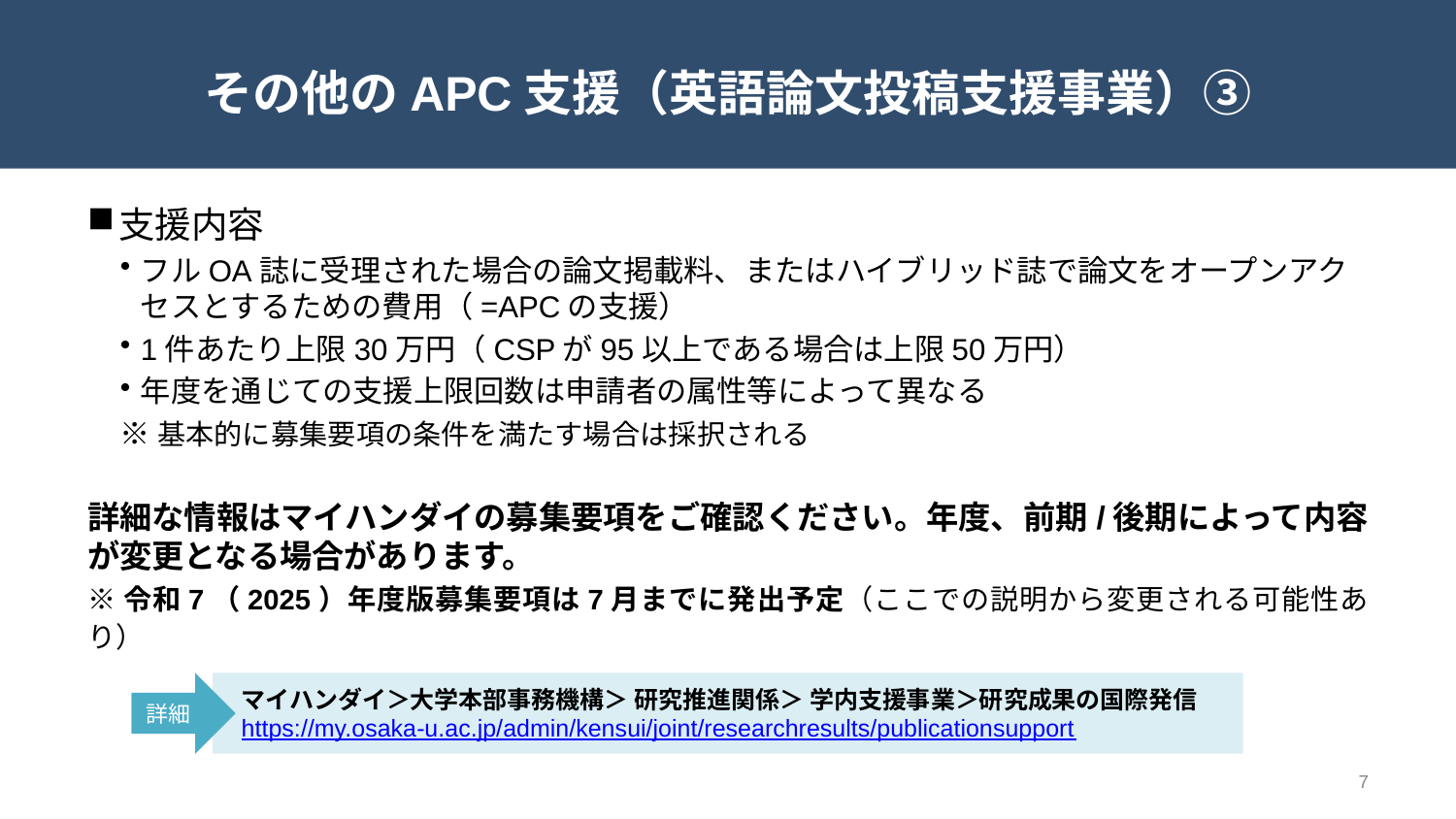

# その他のAPC支援（英語論文投稿支援事業）③
支援内容
フルOA誌に受理された場合の論文掲載料、またはハイブリッド誌で論文をオープンアクセスとするための費用（=APCの支援）
1件あたり上限30万円（CSPが95以上である場合は上限50万円）
年度を通じての支援上限回数は申請者の属性等によって異なる
※基本的に募集要項の条件を満たす場合は採択される

詳細な情報はマイハンダイの募集要項をご確認ください。年度、前期/後期によって内容が変更となる場合があります。
※令和7（2025）年度版募集要項は7月までに発出予定（ここでの説明から変更される可能性あり）​

詳細
マイハンダイ＞大学本部事務機構＞ 研究推進関係＞ 学内支援事業＞研究成果の国際発信
https://my.osaka-u.ac.jp/admin/kensui/joint/researchresults/publicationsupport
7